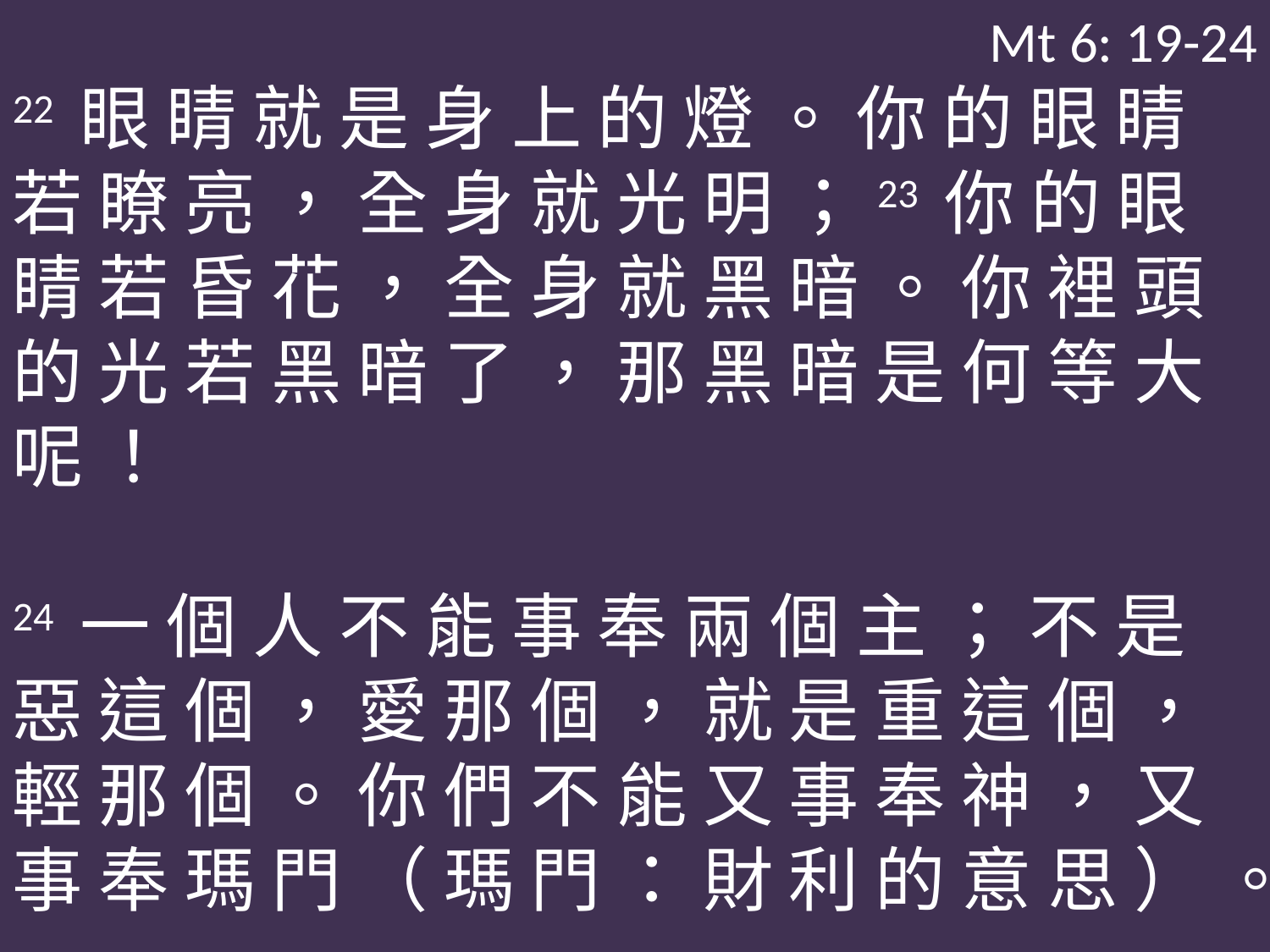

Mt 6: 19-24
22 眼 睛 就 是 身 上 的 燈 。 你 的 眼 睛 若 瞭 亮 ， 全 身 就 光 明 ；23 你 的 眼 睛 若 昏 花 ， 全 身 就 黑 暗 。 你 裡 頭 的 光 若 黑 暗 了 ， 那 黑 暗 是 何 等 大 呢 ！

24 一 個 人 不 能 事 奉 兩 個 主 ； 不 是 惡 這 個 ， 愛 那 個 ， 就 是 重 這 個 ， 輕 那 個 。 你 們 不 能 又 事 奉 神 ， 又 事 奉 瑪 門 （ 瑪 門 ： 財 利 的 意 思 ） 。